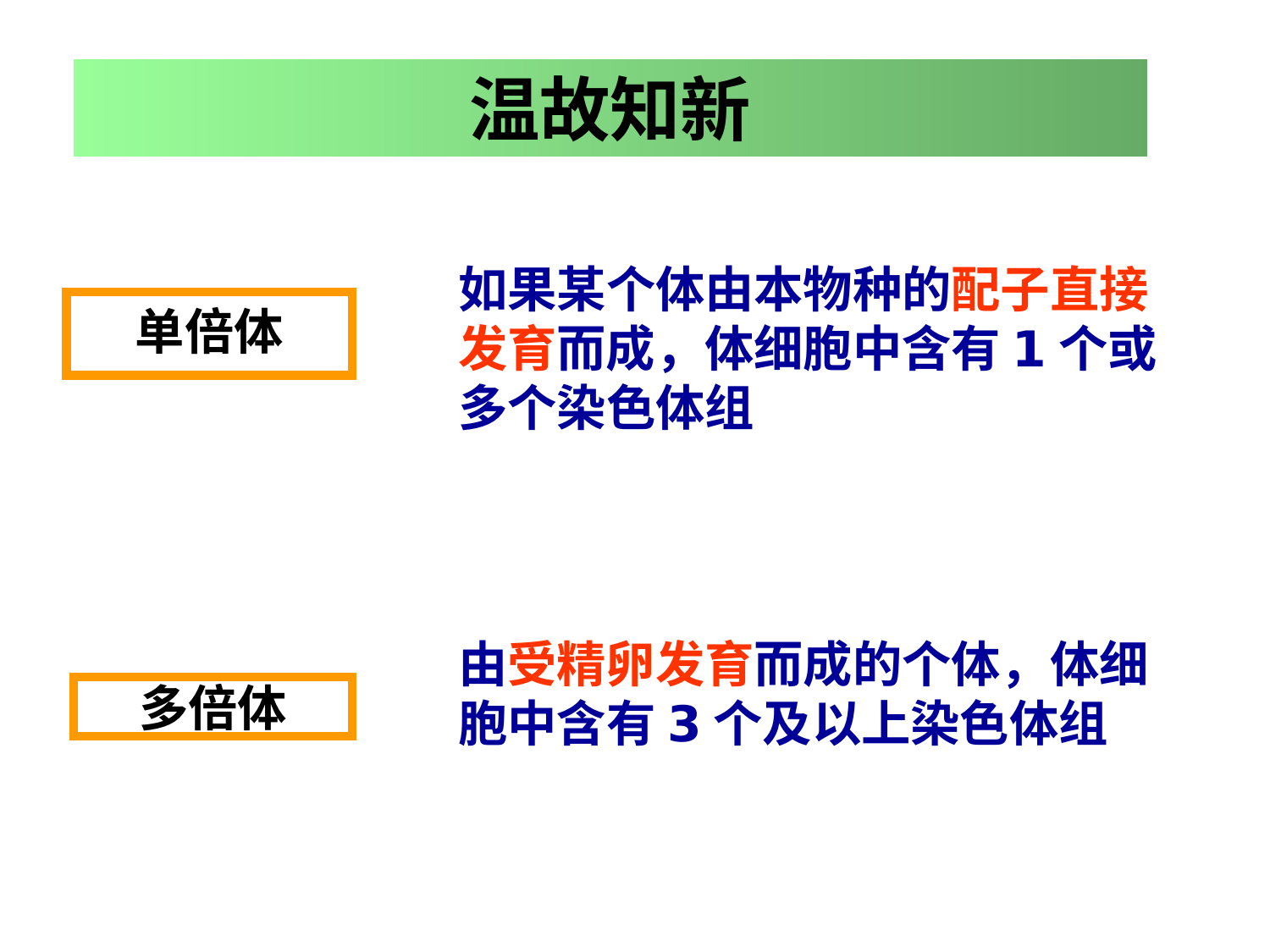

温故知新
如果某个体由本物种的配子直接发育而成，体细胞中含有1个或多个染色体组
单倍体
由受精卵发育而成的个体，体细胞中含有3个及以上染色体组
多倍体